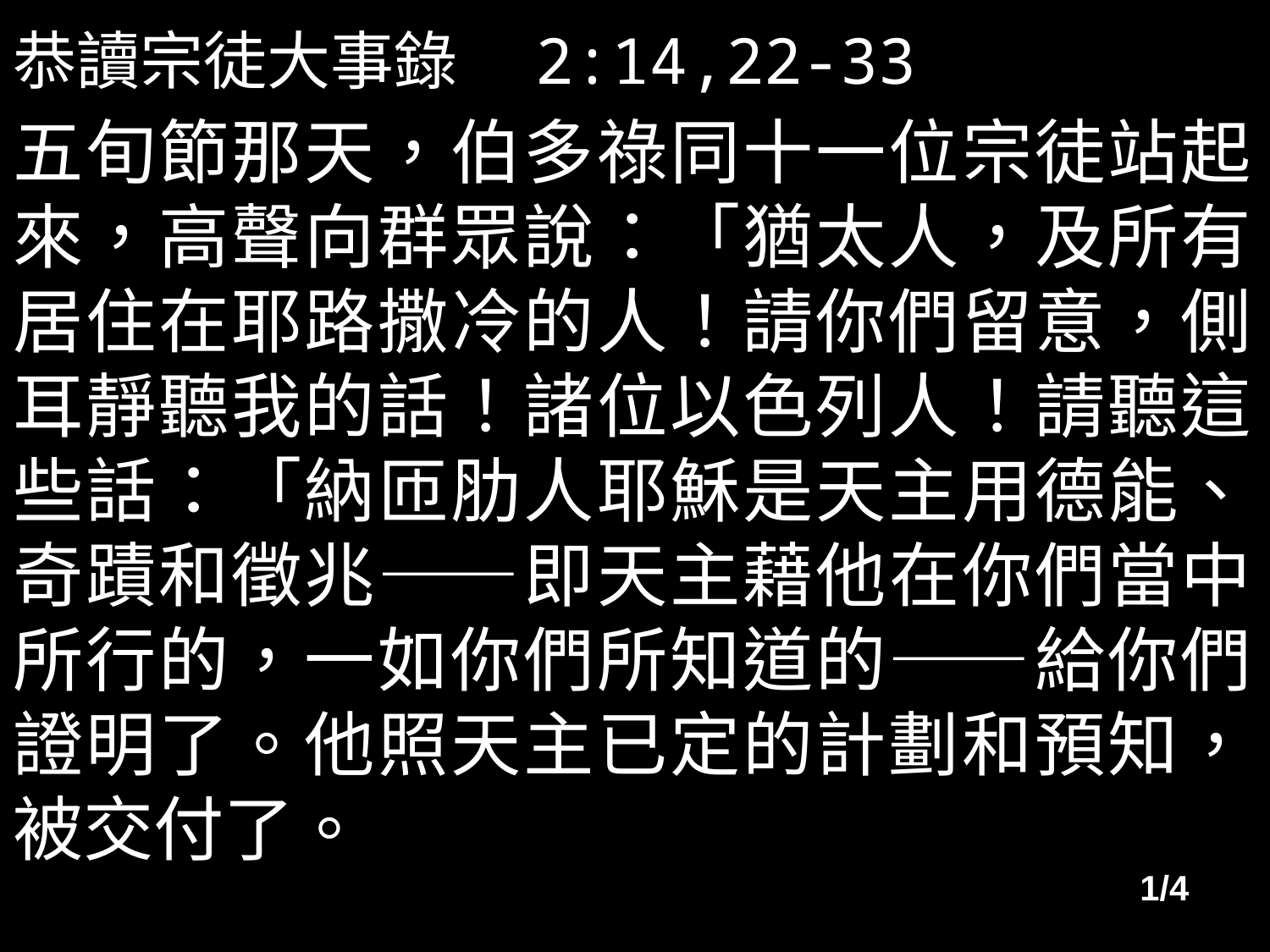

恭讀宗徒大事錄　2:14,22-33
五旬節那天，伯多祿同十一位宗徒站起來，高聲向群眾說：「猶太人，及所有居住在耶路撒冷的人！請你們留意，側耳靜聽我的話！諸位以色列人！請聽這些話：「納匝肋人耶穌是天主用德能、奇蹟和徵兆——即天主藉他在你們當中所行的，一如你們所知道的——給你們證明了。他照天主已定的計劃和預知，被交付了。
1/4